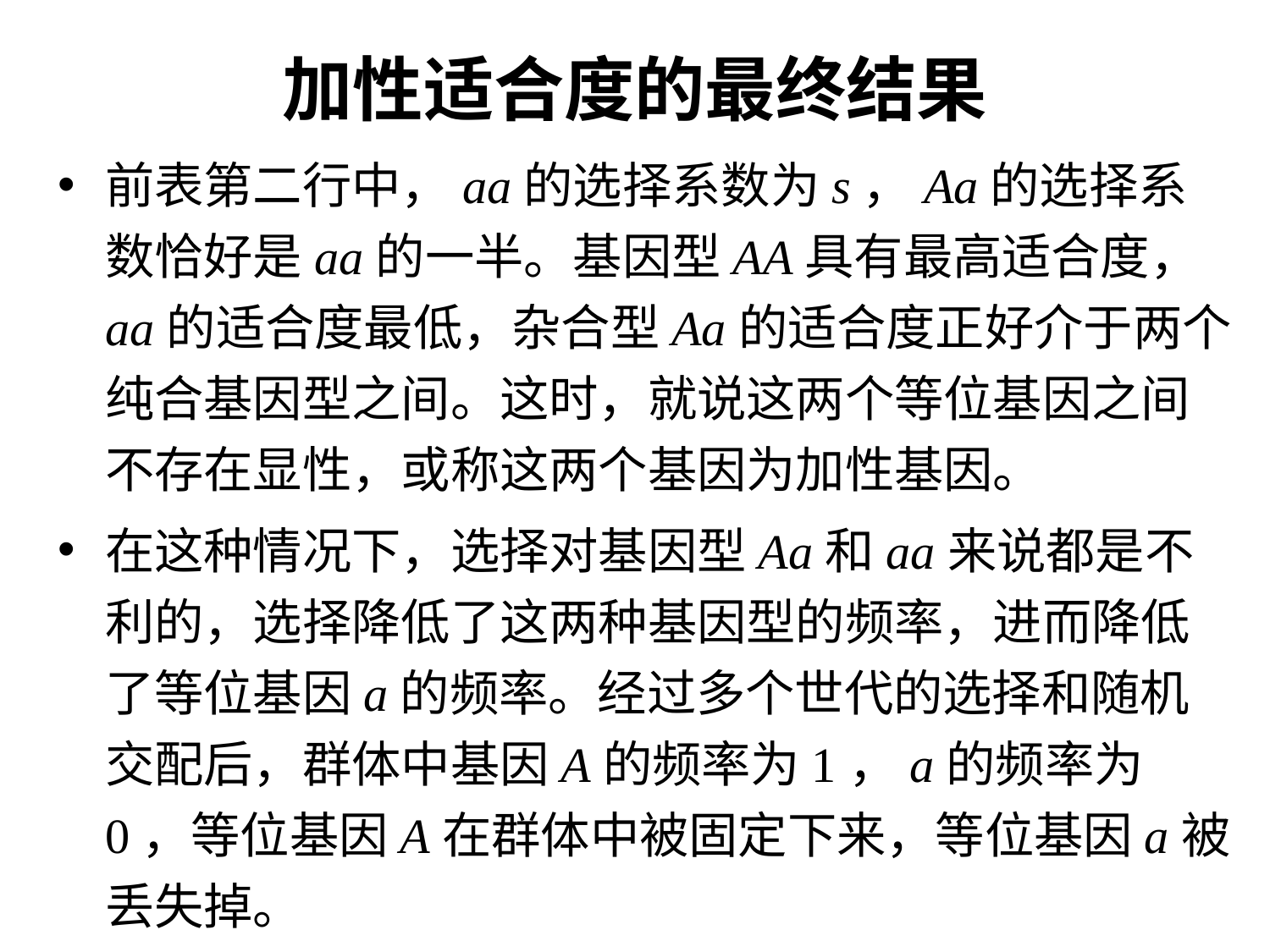

# 加性适合度的最终结果
前表第二行中，aa的选择系数为s，Aa的选择系数恰好是aa的一半。基因型AA具有最高适合度，aa的适合度最低，杂合型Aa的适合度正好介于两个纯合基因型之间。这时，就说这两个等位基因之间不存在显性，或称这两个基因为加性基因。
在这种情况下，选择对基因型Aa和aa来说都是不利的，选择降低了这两种基因型的频率，进而降低了等位基因a的频率。经过多个世代的选择和随机交配后，群体中基因A的频率为1，a的频率为0，等位基因A在群体中被固定下来，等位基因a被丢失掉。